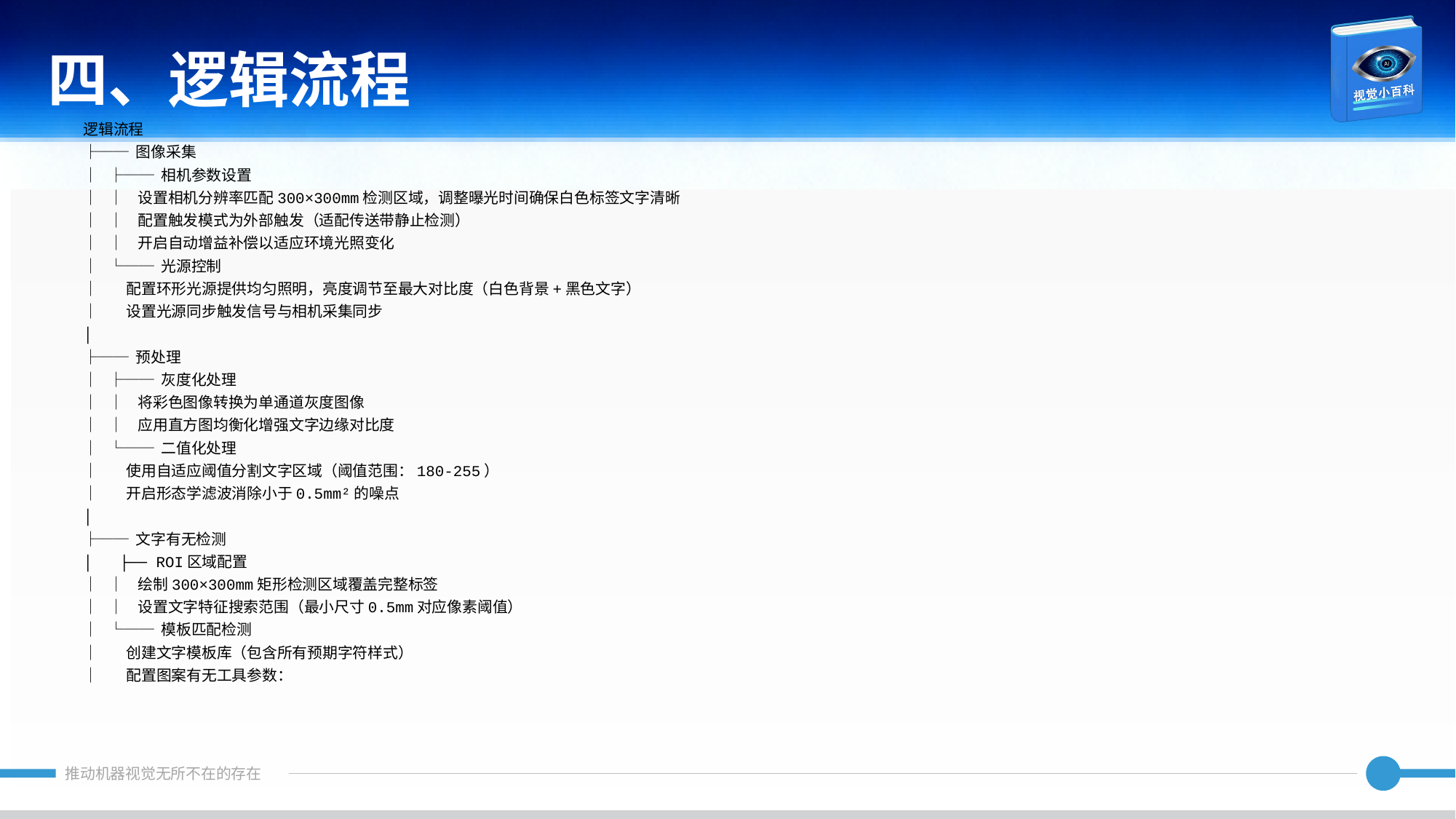

四、逻辑流程

逻辑流程
├── 图像采集
│   ├── 相机参数设置
│   │   设置相机分辨率匹配300×300mm检测区域，调整曝光时间确保白色标签文字清晰
│   │   配置触发模式为外部触发（适配传送带静止检测）
│   │   开启自动增益补偿以适应环境光照变化
│   └── 光源控制
│       配置环形光源提供均匀照明，亮度调节至最大对比度（白色背景+黑色文字）
│       设置光源同步触发信号与相机采集同步
│
├── 预处理
│   ├── 灰度化处理
│   │   将彩色图像转换为单通道灰度图像
│   │   应用直方图均衡化增强文字边缘对比度
│   └── 二值化处理
│       使用自适应阈值分割文字区域（阈值范围：180-255）
│       开启形态学滤波消除小于0.5mm²的噪点
│
├── 文字有无检测
│   ├── ROI区域配置
│   │   绘制300×300mm矩形检测区域覆盖完整标签
│   │   设置文字特征搜索范围（最小尺寸0.5mm对应像素阈值）
│   └── 模板匹配检测
│       创建文字模板库（包含所有预期字符样式）
│       配置图案有无工具参数：
8